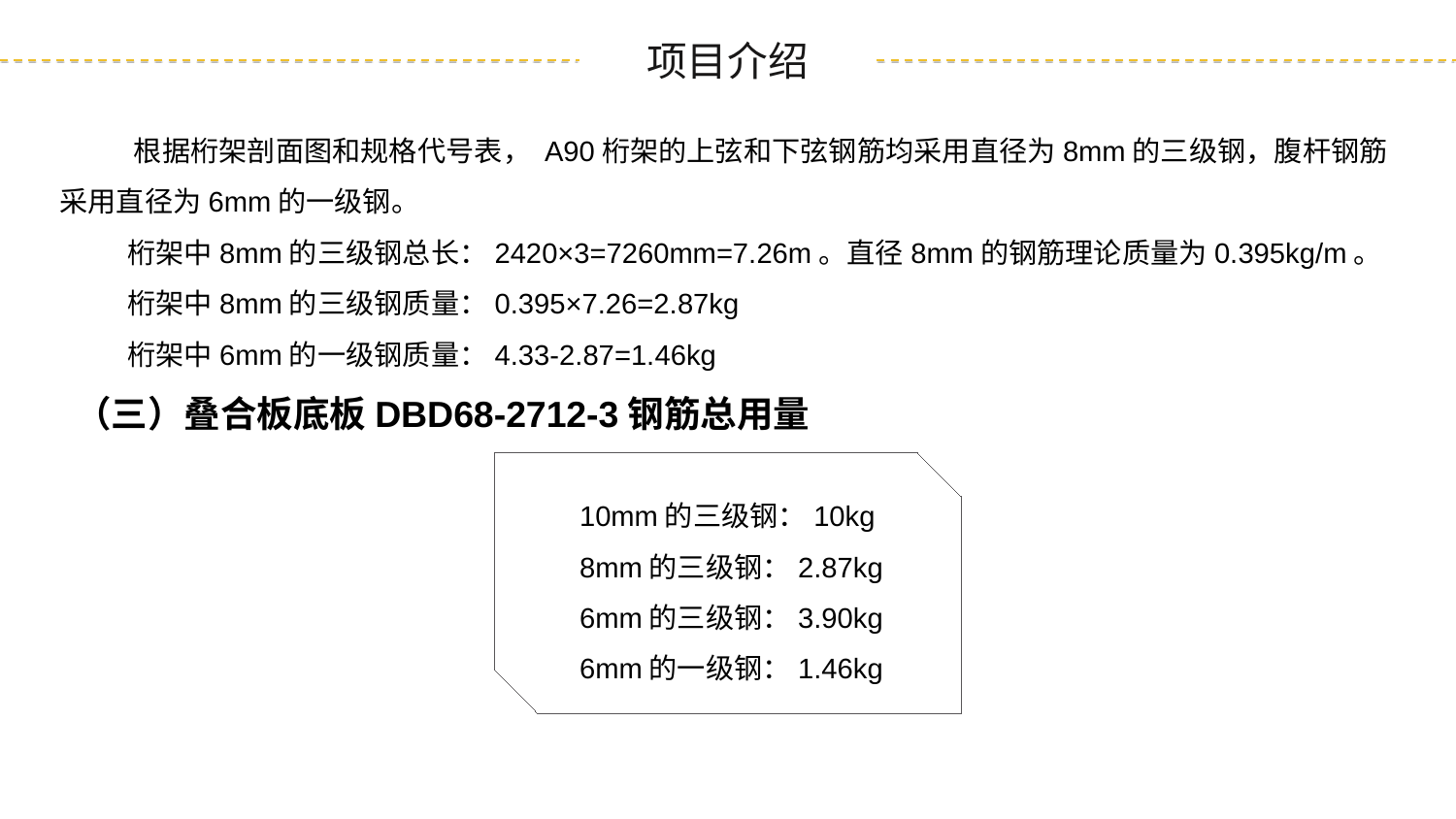

根据桁架剖面图和规格代号表， A90桁架的上弦和下弦钢筋均采用直径为8mm的三级钢，腹杆钢筋采用直径为6mm的一级钢。
  桁架中8mm的三级钢总长：2420×3=7260mm=7.26m。直径8mm的钢筋理论质量为0.395kg/m。
  桁架中8mm的三级钢质量：0.395×7.26=2.87kg
  桁架中6mm的一级钢质量：4.33-2.87=1.46kg
（三）叠合板底板DBD68-2712-3钢筋总用量
10mm的三级钢：10kg
8mm的三级钢：2.87kg
6mm的三级钢：3.90kg
6mm的一级钢：1.46kg